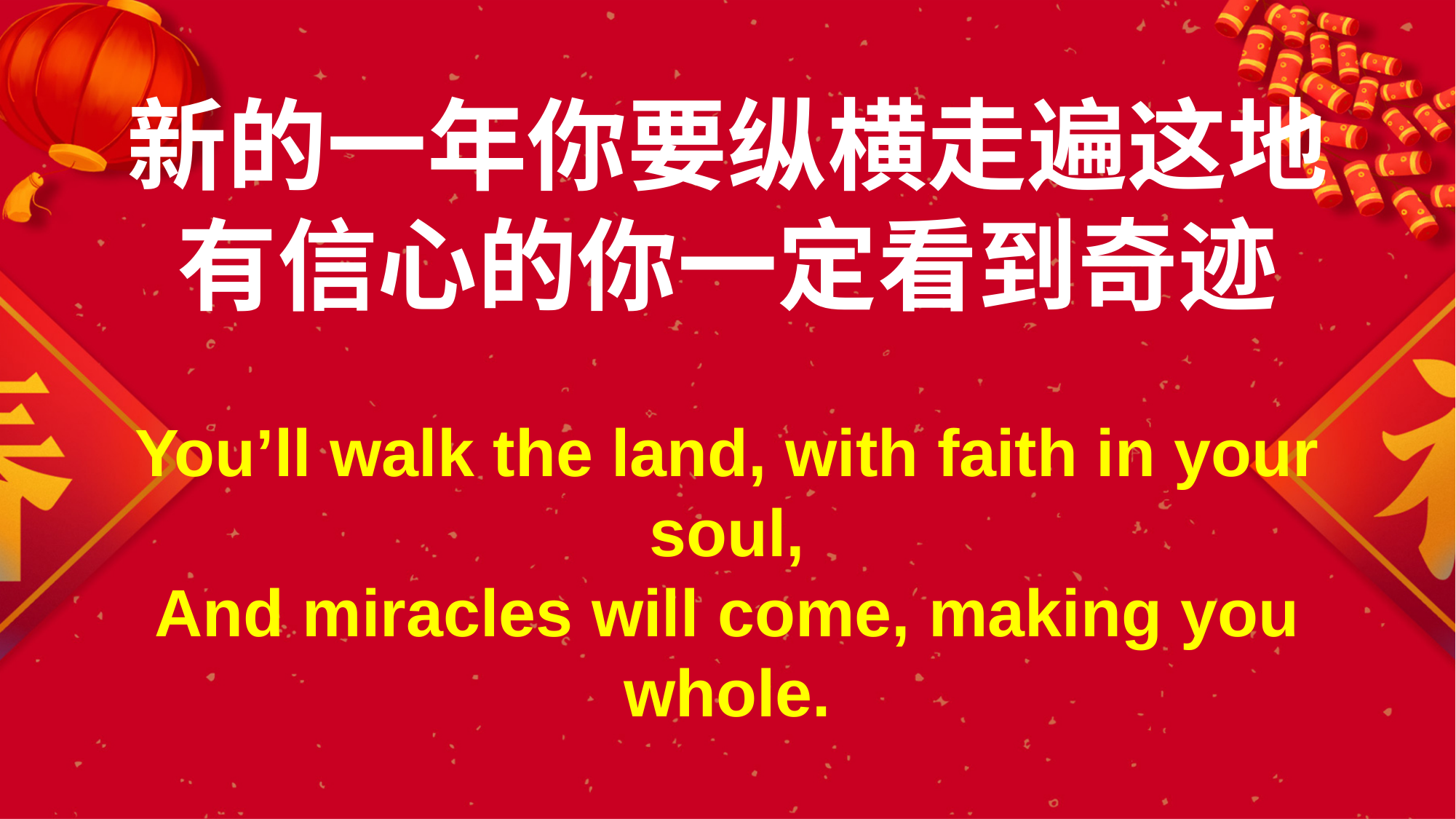

新的一年你要纵横走遍这地
有信心的你一定看到奇迹

You’ll walk the land, with faith in your soul,
And miracles will come, making you whole.